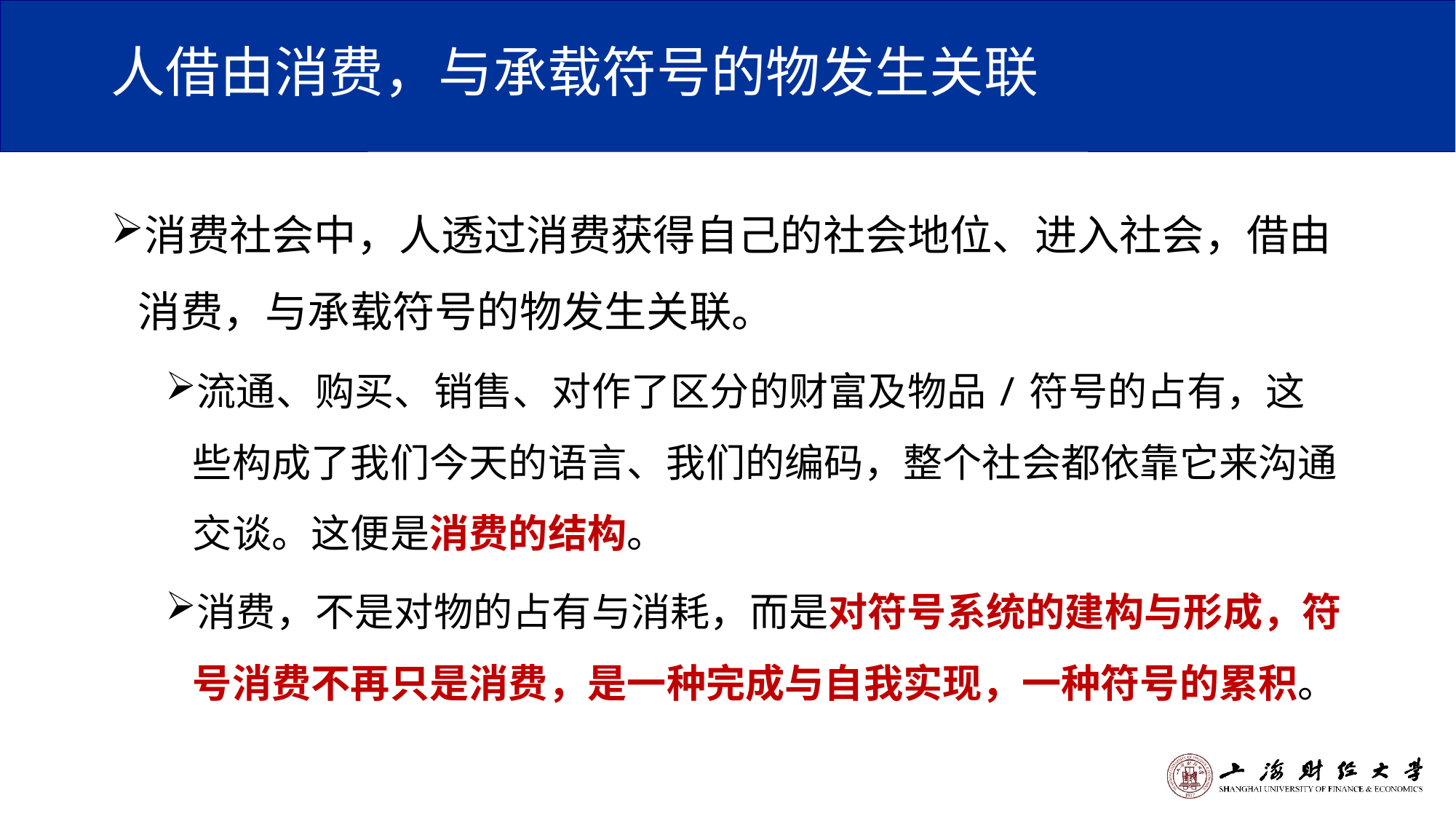

# 人借由消费，与承载符号的物发生关联
消费社会中，人透过消费获得自己的社会地位、进入社会，借由消费，与承载符号的物发生关联。
流通、购买、销售、对作了区分的财富及物品/符号的占有，这些构成了我们今天的语言、我们的编码，整个社会都依靠它来沟通交谈。这便是消费的结构。
消费，不是对物的占有与消耗，而是对符号系统的建构与形成，符号消费不再只是消费，是一种完成与自我实现，一种符号的累积。